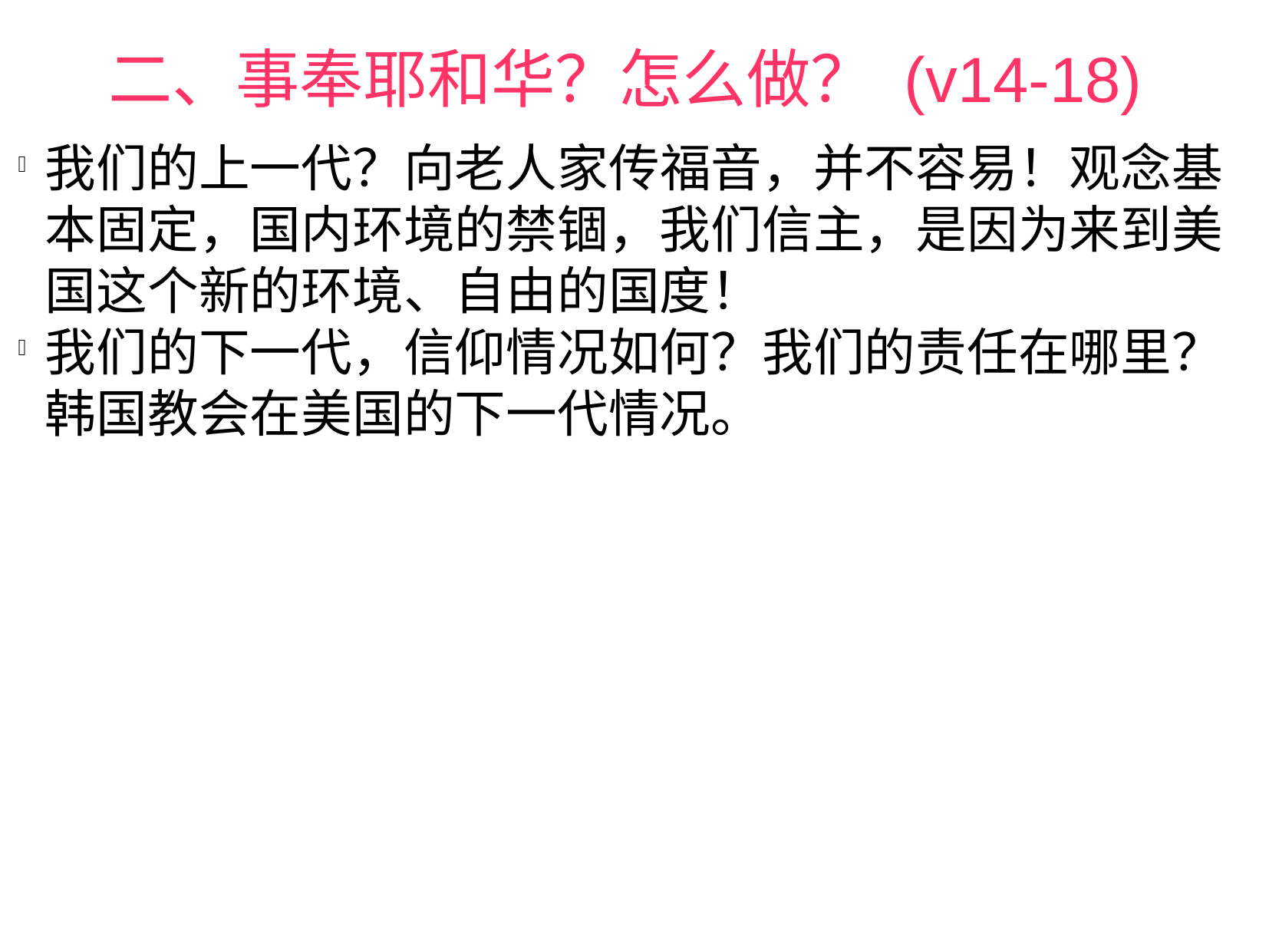

二、事奉耶和华？怎么做？ (v14-18)
我们的上一代？向老人家传福音，并不容易！观念基本固定，国内环境的禁锢，我们信主，是因为来到美国这个新的环境、自由的国度！
我们的下一代，信仰情况如何？我们的责任在哪里？韩国教会在美国的下一代情况。